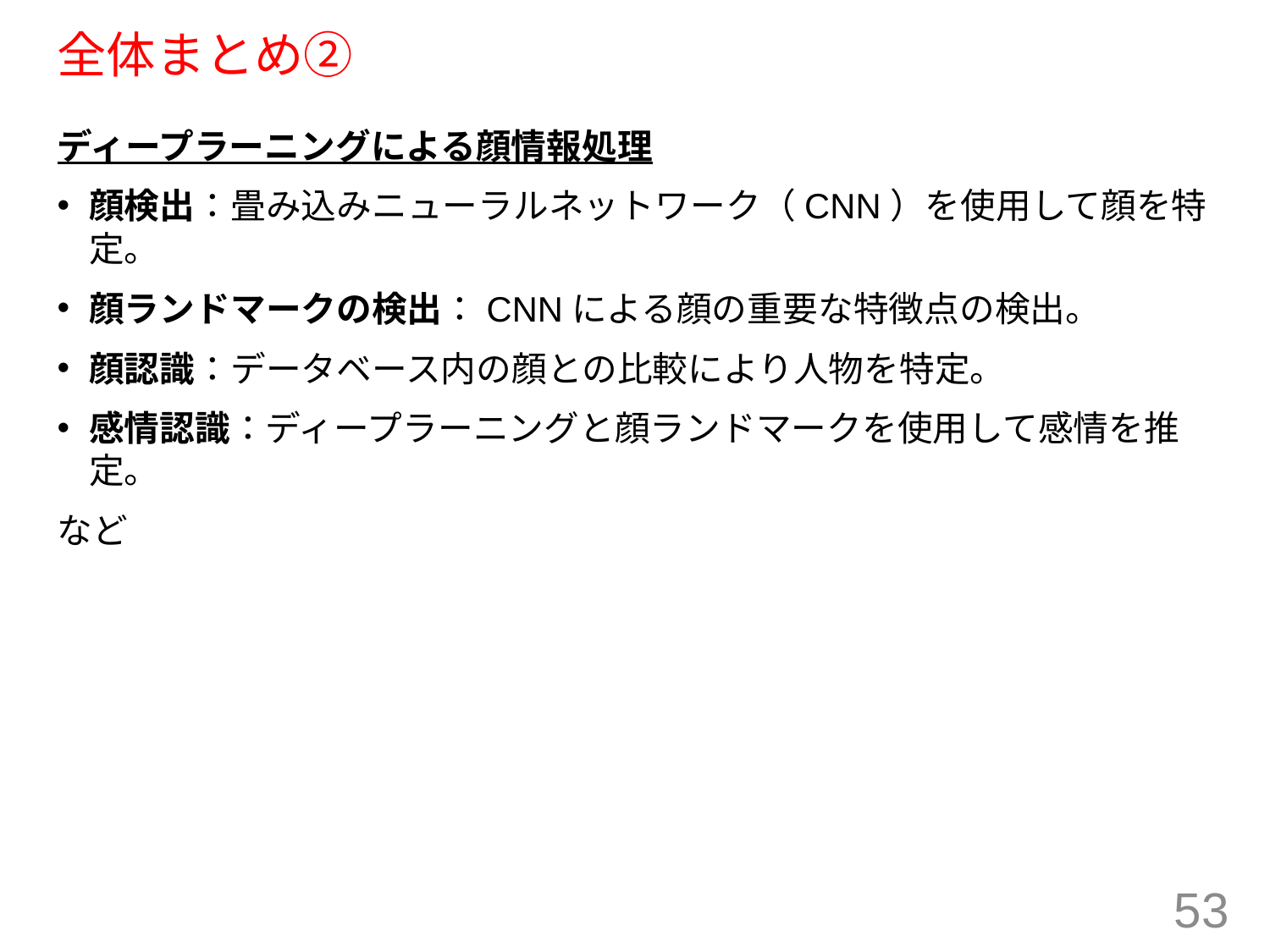

# 全体まとめ②
ディープラーニングによる顔情報処理
顔検出：畳み込みニューラルネットワーク（CNN）を使用して顔を特定。
顔ランドマークの検出：CNNによる顔の重要な特徴点の検出。
顔認識：データベース内の顔との比較により人物を特定。
感情認識：ディープラーニングと顔ランドマークを使用して感情を推定。
など
53